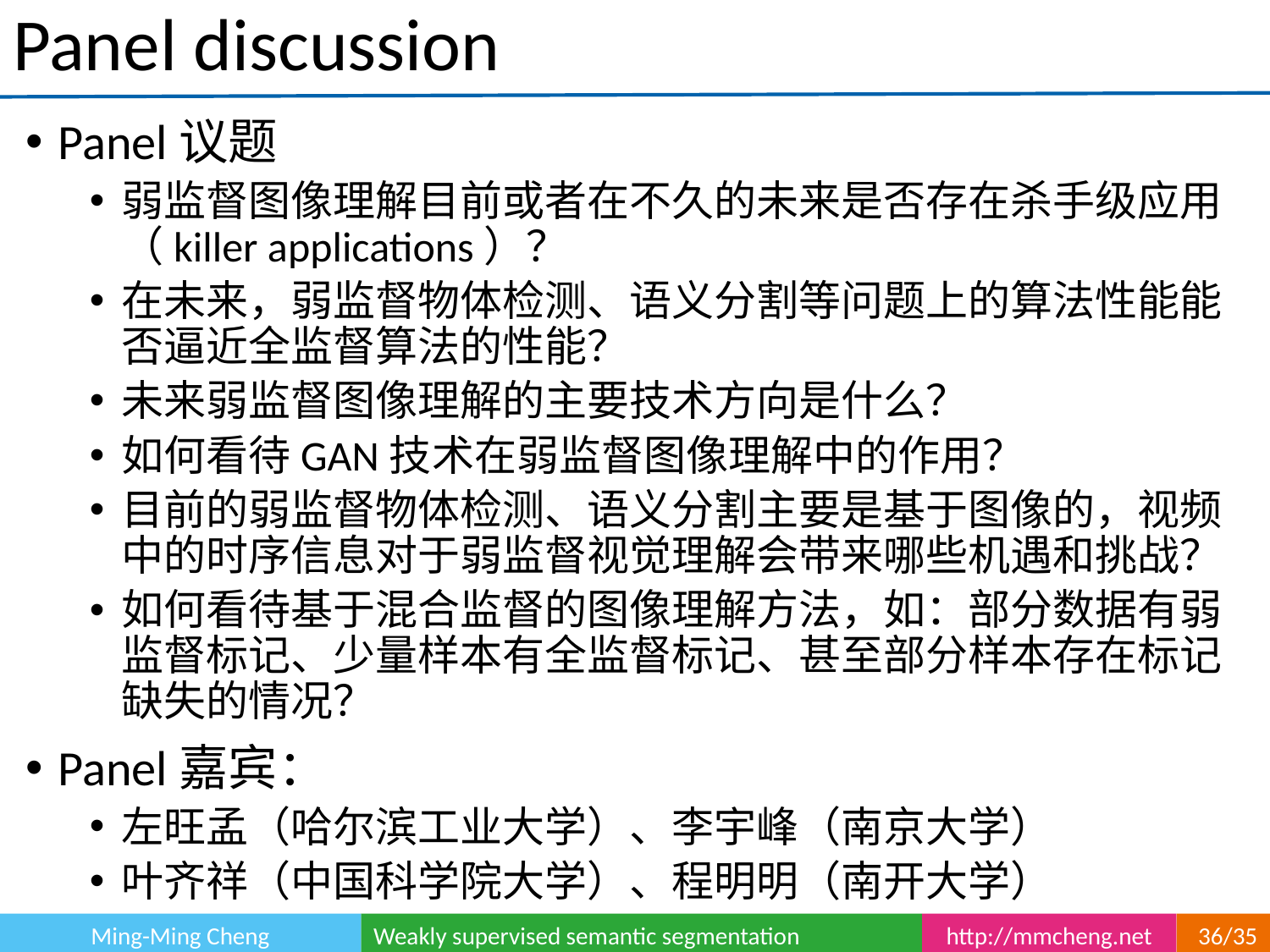

# Panel discussion
Panel议题
弱监督图像理解目前或者在不久的未来是否存在杀手级应用（killer applications）？
在未来，弱监督物体检测、语义分割等问题上的算法性能能否逼近全监督算法的性能？
未来弱监督图像理解的主要技术方向是什么？
如何看待GAN技术在弱监督图像理解中的作用？
目前的弱监督物体检测、语义分割主要是基于图像的，视频中的时序信息对于弱监督视觉理解会带来哪些机遇和挑战？
如何看待基于混合监督的图像理解方法，如：部分数据有弱监督标记、少量样本有全监督标记、甚至部分样本存在标记缺失的情况？
Panel嘉宾：
左旺孟（哈尔滨工业大学）、李宇峰（南京大学）
叶齐祥（中国科学院大学）、程明明（南开大学）